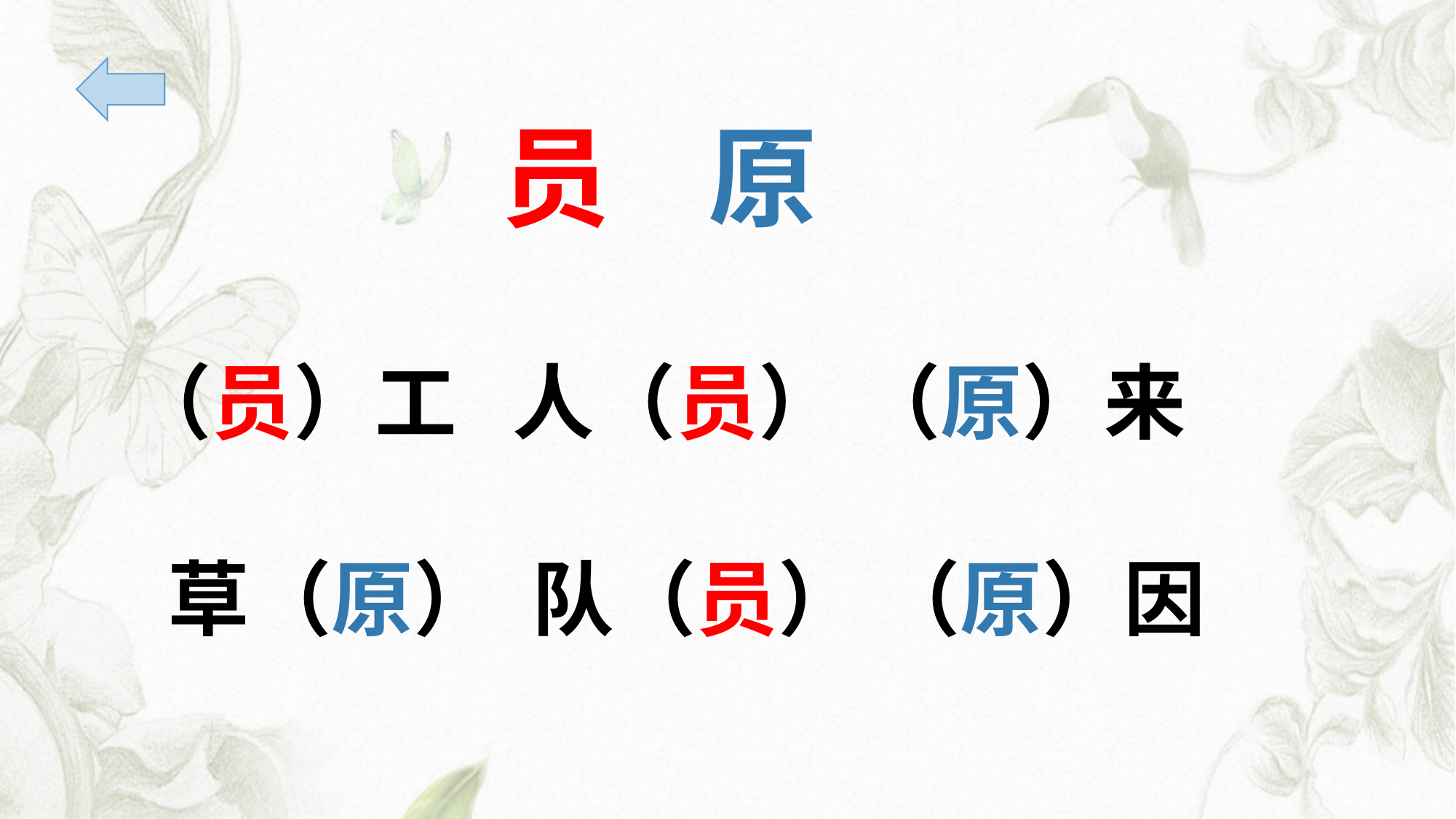

员    原
（员）工   人（员） （原）来

 草（原）  队（员） （原）因